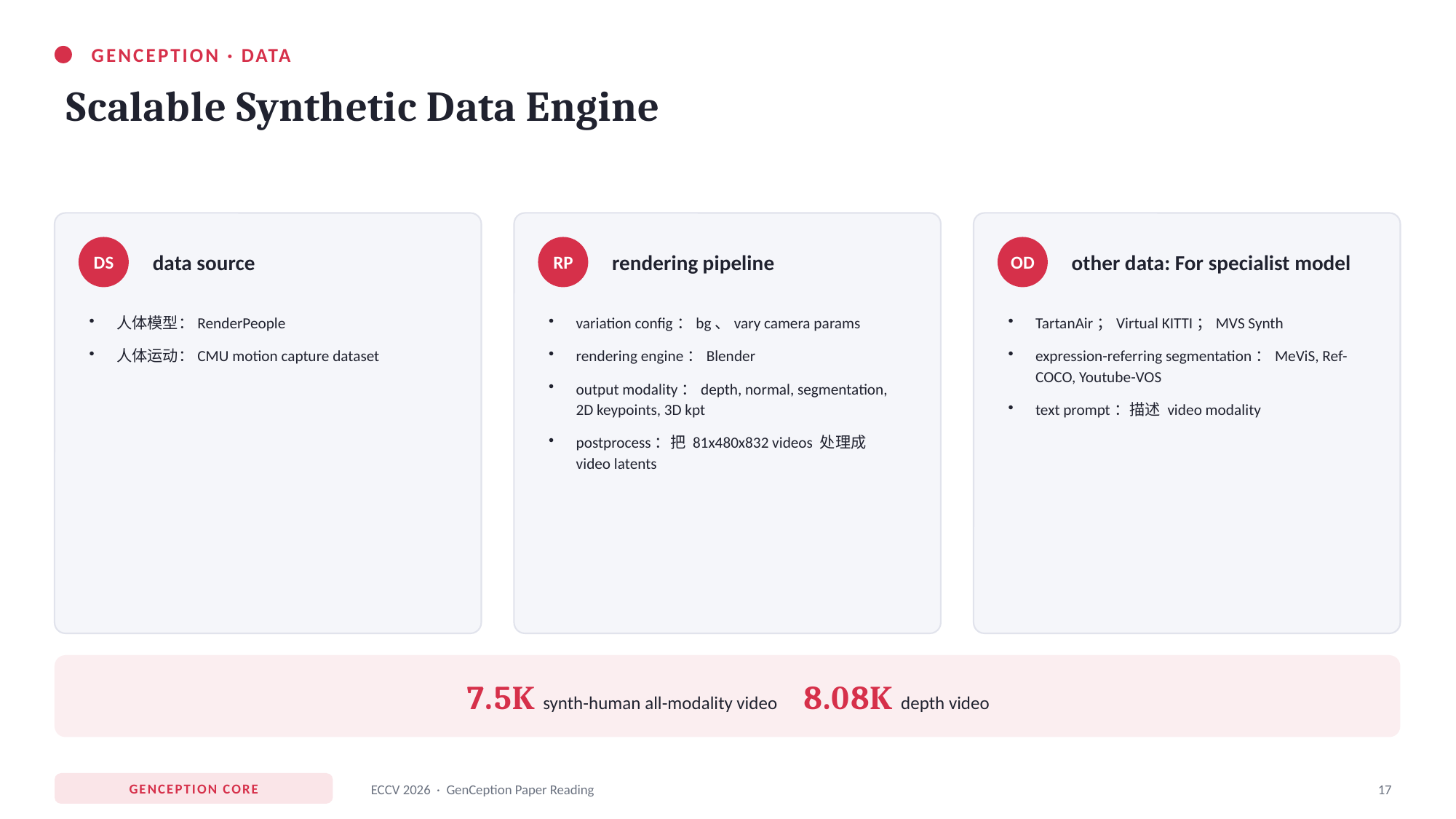

GENCEPTION · DATA

Scalable Synthetic Data Engine

DS
data source

RP
rendering pipeline

OD
other data: For specialist model
人体模型：RenderPeople
人体运动：CMU motion capture dataset
variation config：bg、vary camera params
rendering engine：Blender
output modality：depth, normal, segmentation, 2D keypoints, 3D kpt
postprocess：把 81x480x832 videos 处理成 video latents
TartanAir；Virtual KITTI；MVS Synth
expression-referring segmentation：MeViS, Ref-COCO, Youtube-VOS
text prompt：描述 video modality

7.5K  synth-human all-modality video      8.08K  depth video

GENCEPTION CORE
ECCV 2026  ·  GenCeption Paper Reading
17